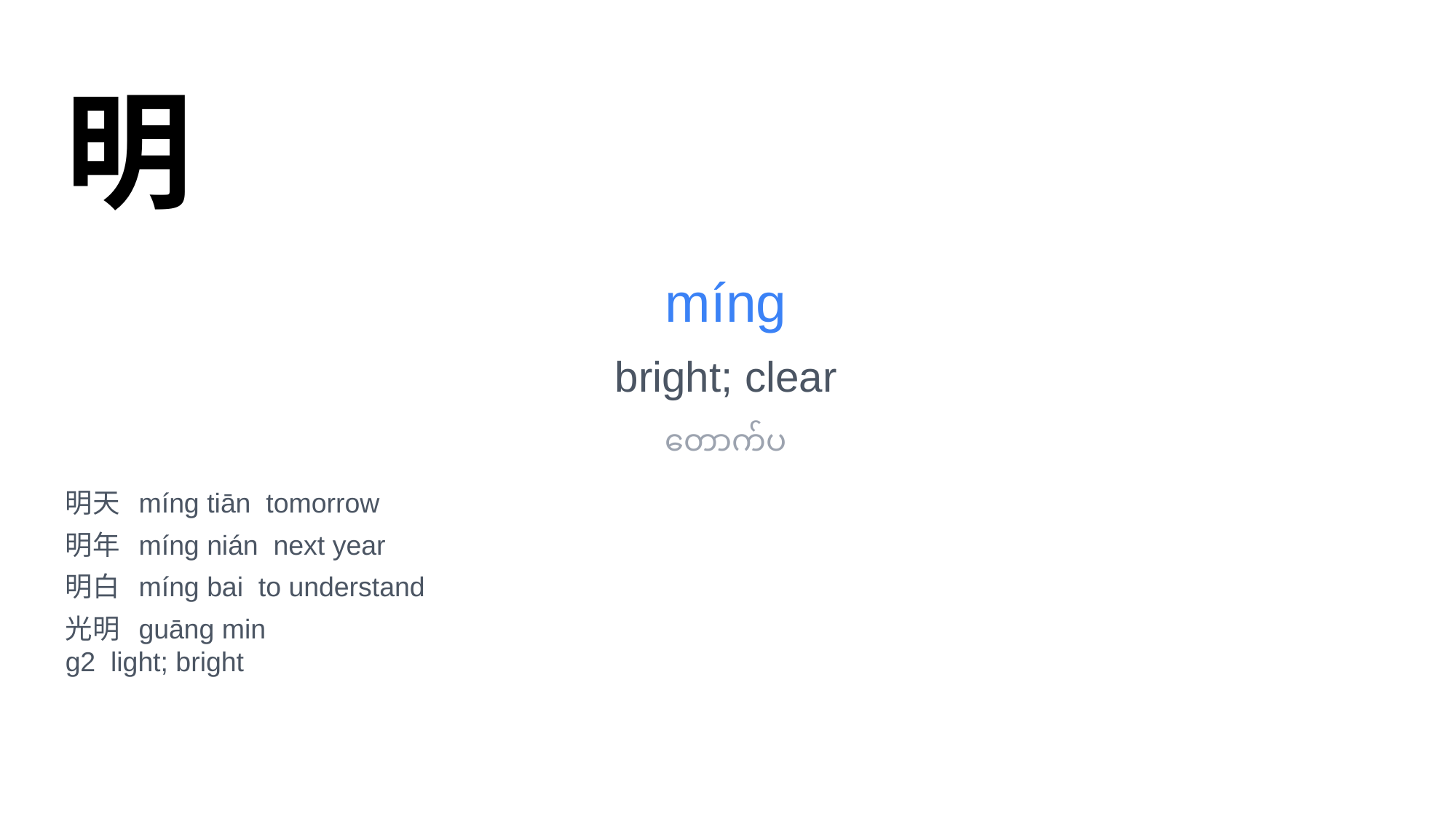

明
míng
bright; clear
တောက်ပ
明天  míng tiān  tomorrow
明年  míng nián  next year
明白  míng bai  to understand
光明  guāng min
g2  light; bright